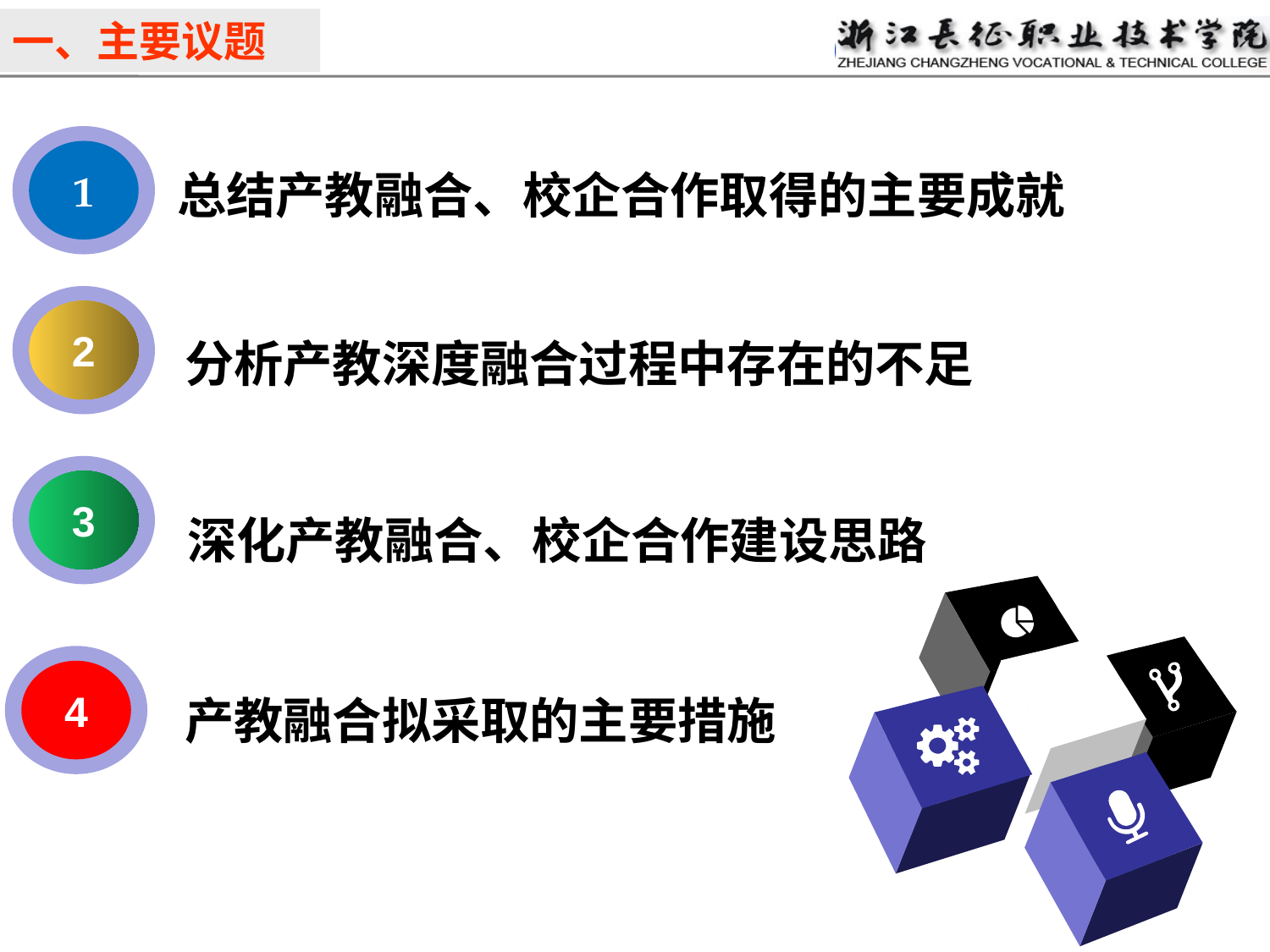

一、主要议题
总结产教融合、校企合作取得的主要成就

1
分析产教深度融合过程中存在的不足

2
深化产教融合、校企合作建设思路

3

产教融合拟采取的主要措施

4

03